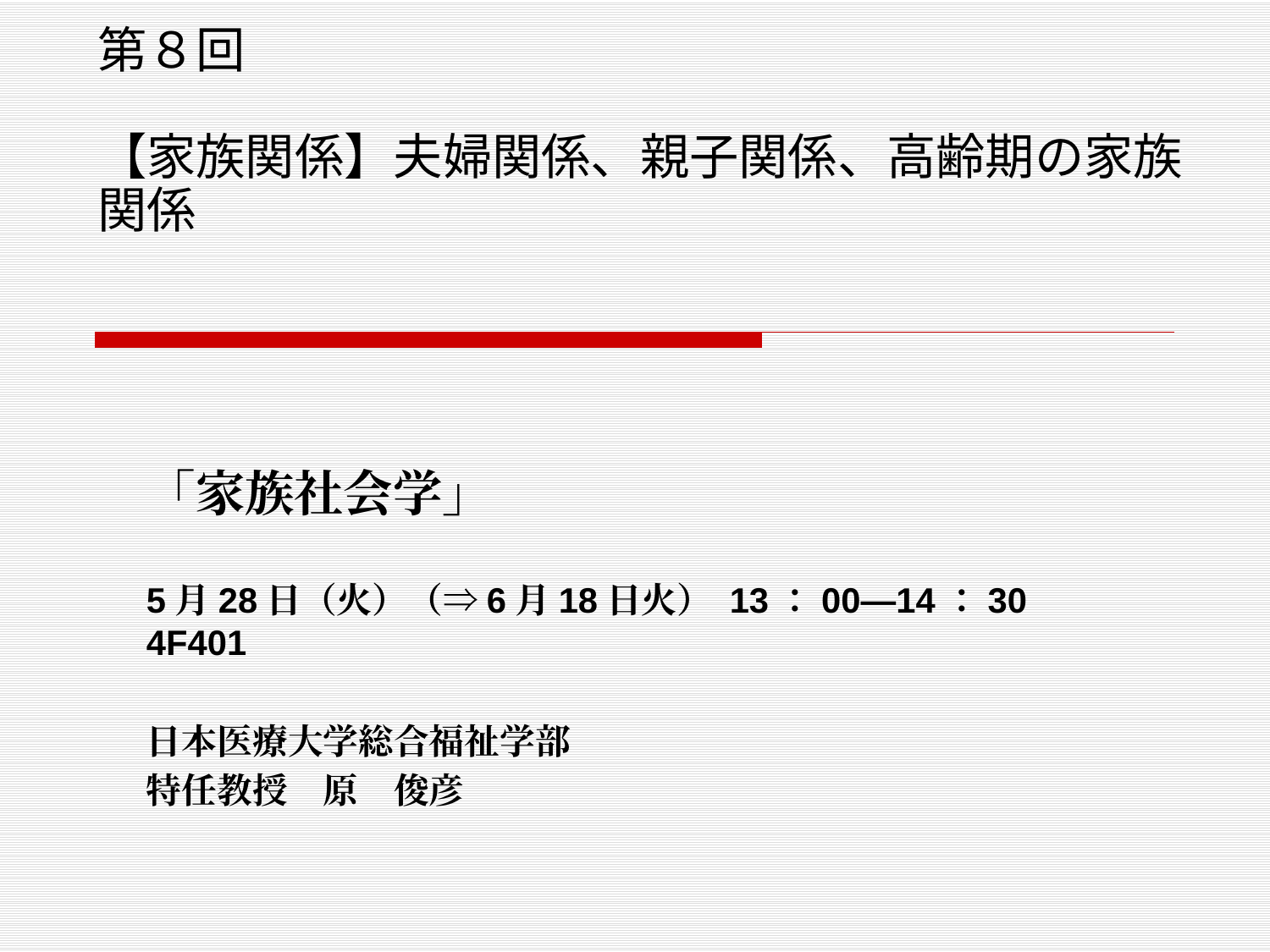

# 第８回　 【家族関係】夫婦関係、親子関係、高齢期の家族関係
「家族社会学」

5月28日（火）（⇒6月18日火） 13：00―14：30
4F401

日本医療大学総合福祉学部
特任教授　原　俊彦